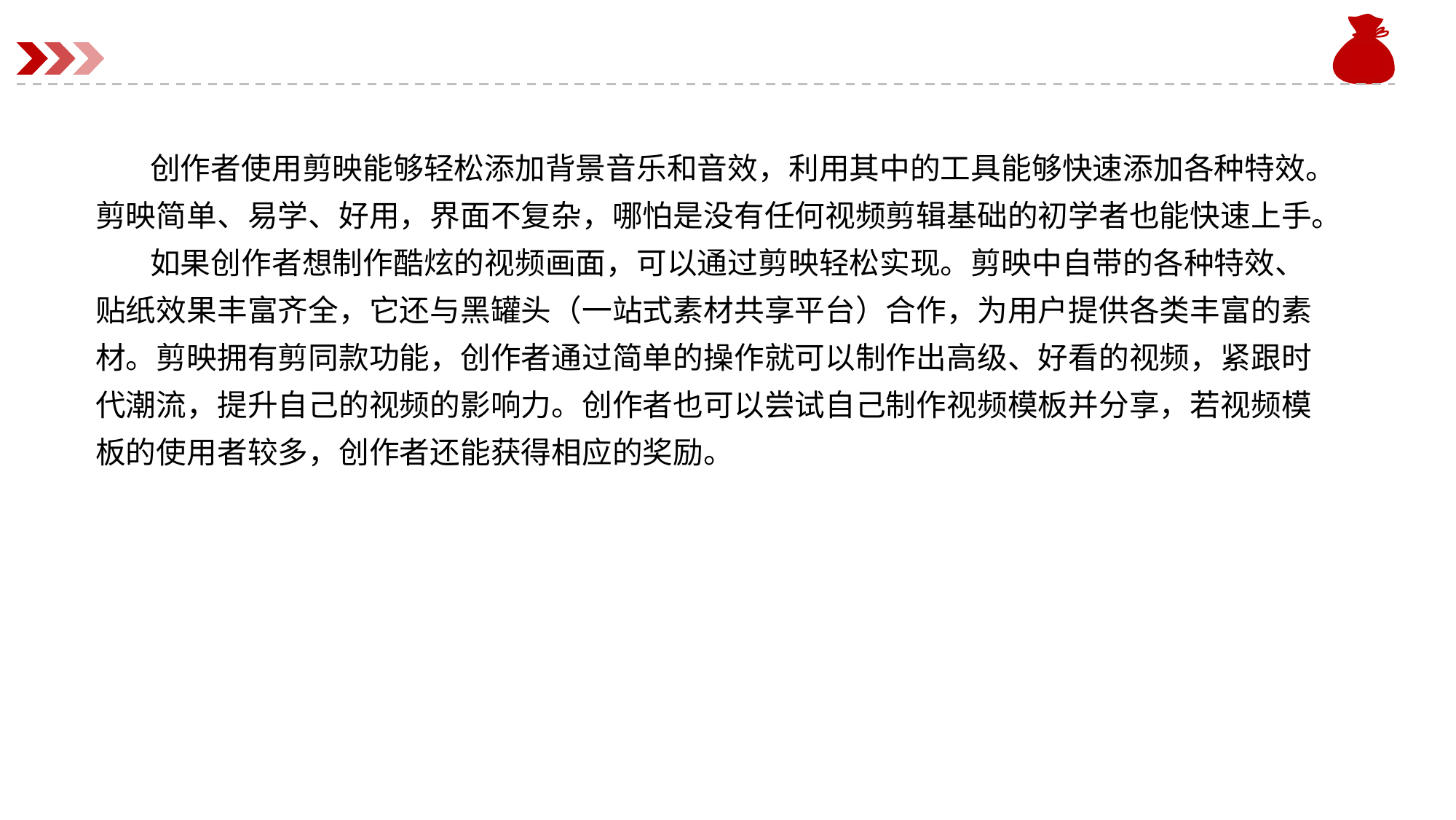

3
创作者使用剪映能够轻松添加背景音乐和音效，利用其中的工具能够快速添加各种特效。剪映简单、易学、好用，界面不复杂，哪怕是没有任何视频剪辑基础的初学者也能快速上手。
如果创作者想制作酷炫的视频画面，可以通过剪映轻松实现。剪映中自带的各种特效、贴纸效果丰富齐全，它还与黑罐头（一站式素材共享平台）合作，为用户提供各类丰富的素材。剪映拥有剪同款功能，创作者通过简单的操作就可以制作出高级、好看的视频，紧跟时代潮流，提升自己的视频的影响力。创作者也可以尝试自己制作视频模板并分享，若视频模板的使用者较多，创作者还能获得相应的奖励。